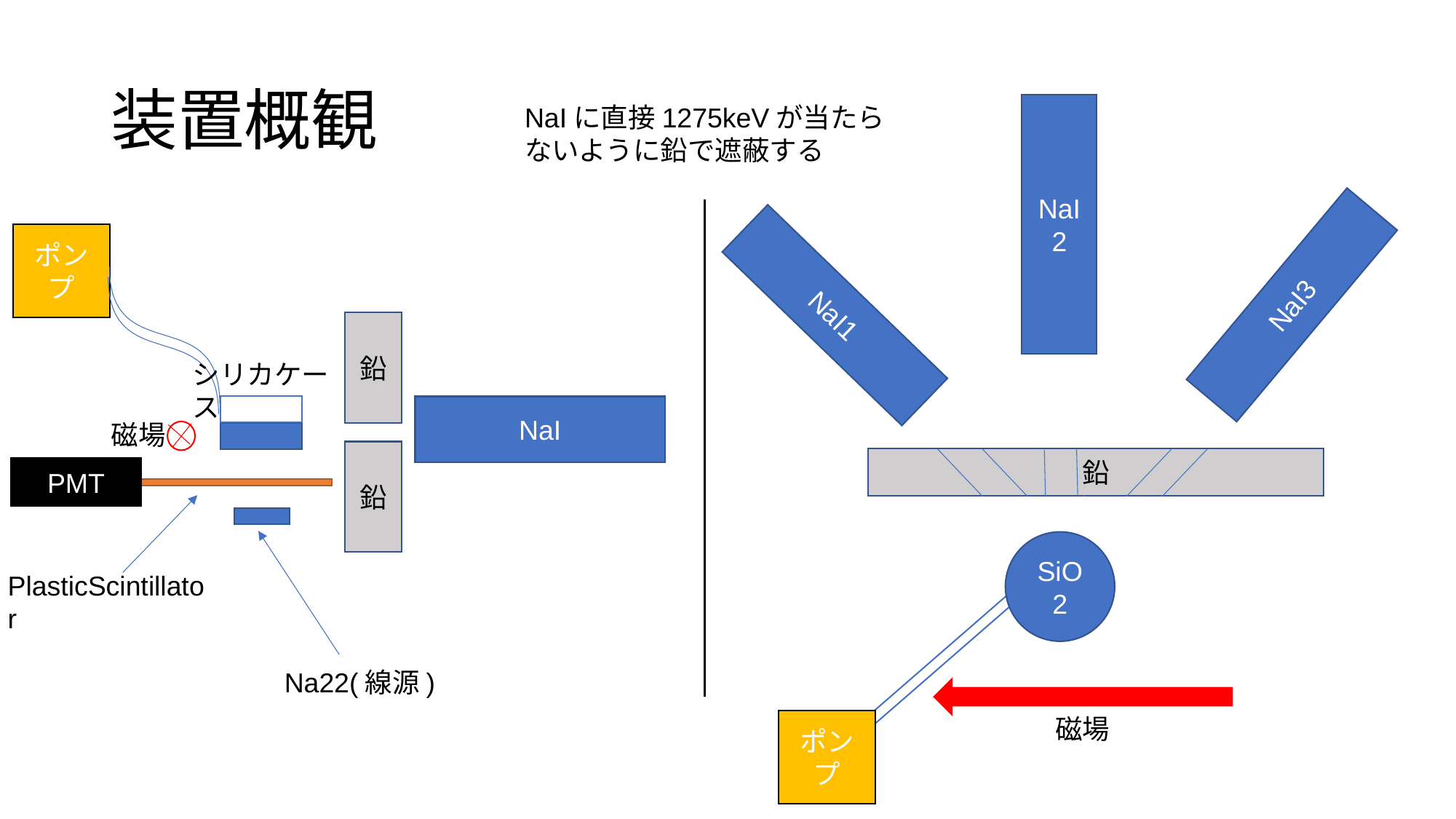

# 装置概観
NaI2
NaIに直接1275keVが当たらないように鉛で遮蔽する
ポンプ
NaI3
NaI1
鉛
シリカケース

NaI
磁場

鉛
鉛
PMT

SiO2
PlasticScintillator

Na22(線源)

磁場
ポンプ